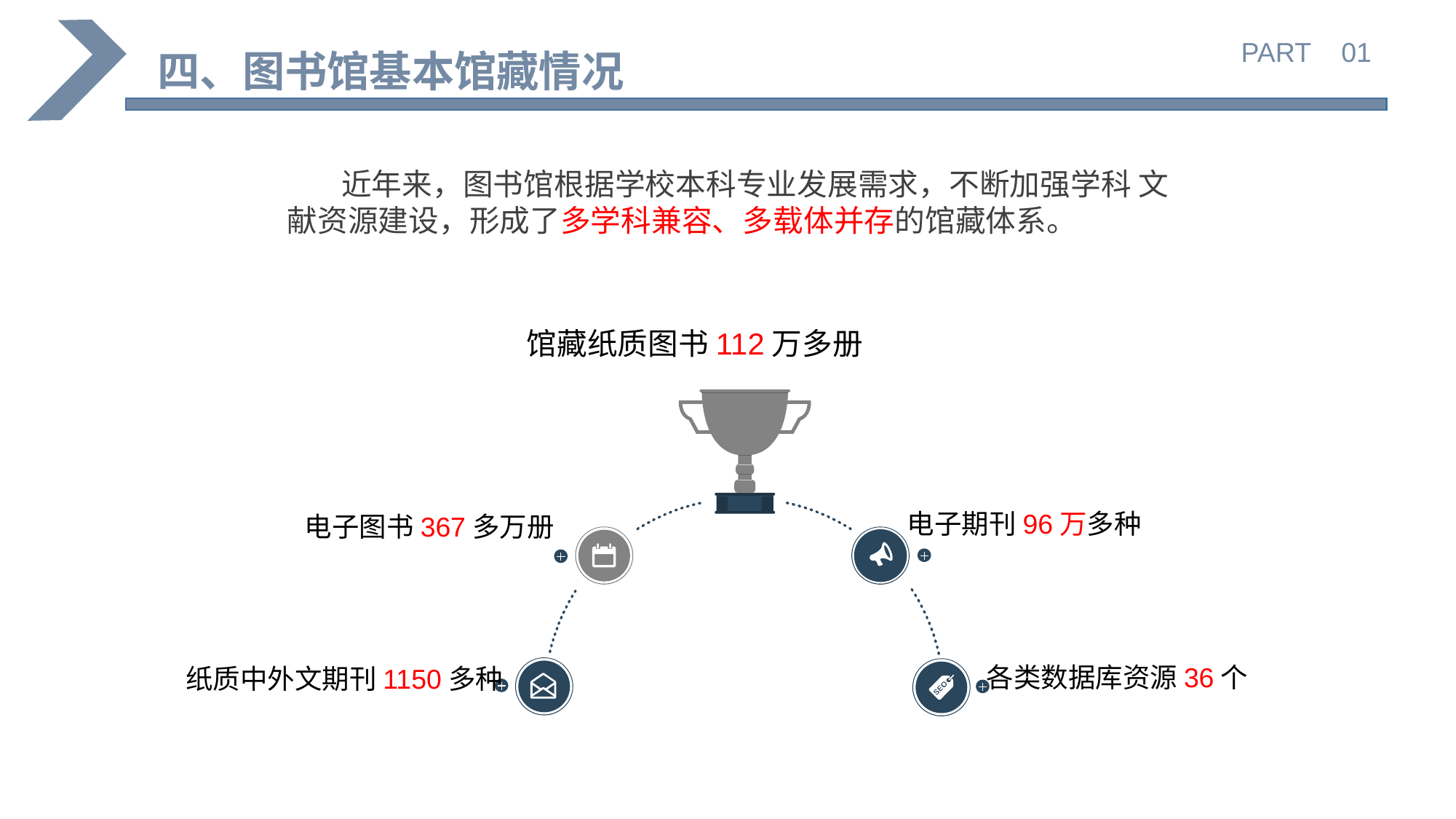

PART    01
四、图书馆基本馆藏情况

       近年来，图书馆根据学校本科专业发展需求，不断加强学科 文献资源建设，形成了多学科兼容、多载体并存的馆藏体系。
馆藏纸质图书112万多册
电子期刊96万多种
电子图书367多万册
各类数据库资源36个
纸质中外文期刊1150多种